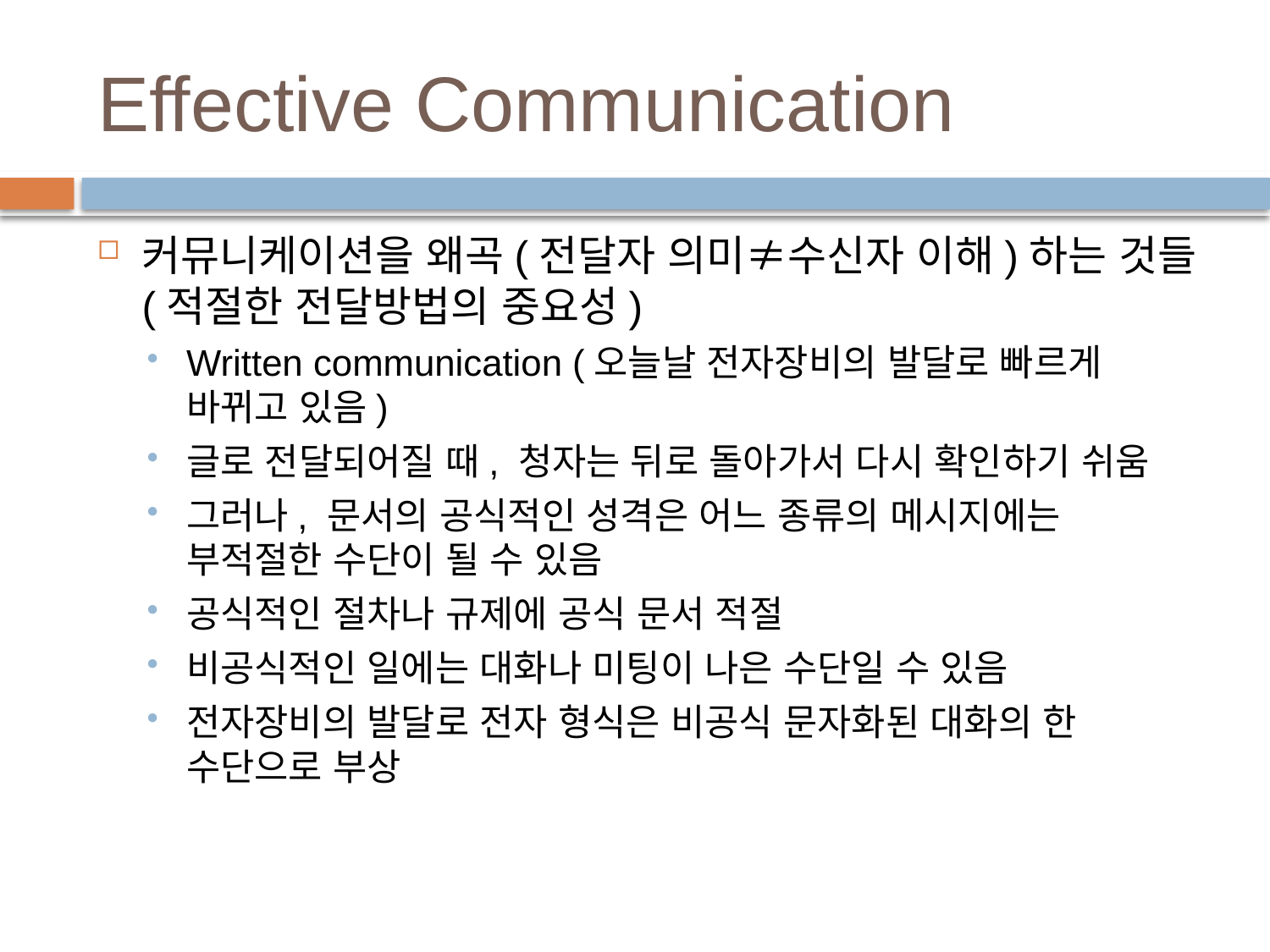

# Effective Communication
커뮤니케이션을 왜곡(전달자 의미≠수신자 이해)하는 것들 (적절한 전달방법의 중요성)
Written communication (오늘날 전자장비의 발달로 빠르게 바뀌고 있음)
글로 전달되어질 때, 청자는 뒤로 돌아가서 다시 확인하기 쉬움
그러나, 문서의 공식적인 성격은 어느 종류의 메시지에는 부적절한 수단이 될 수 있음
공식적인 절차나 규제에 공식 문서 적절
비공식적인 일에는 대화나 미팅이 나은 수단일 수 있음
전자장비의 발달로 전자 형식은 비공식 문자화된 대화의 한 수단으로 부상